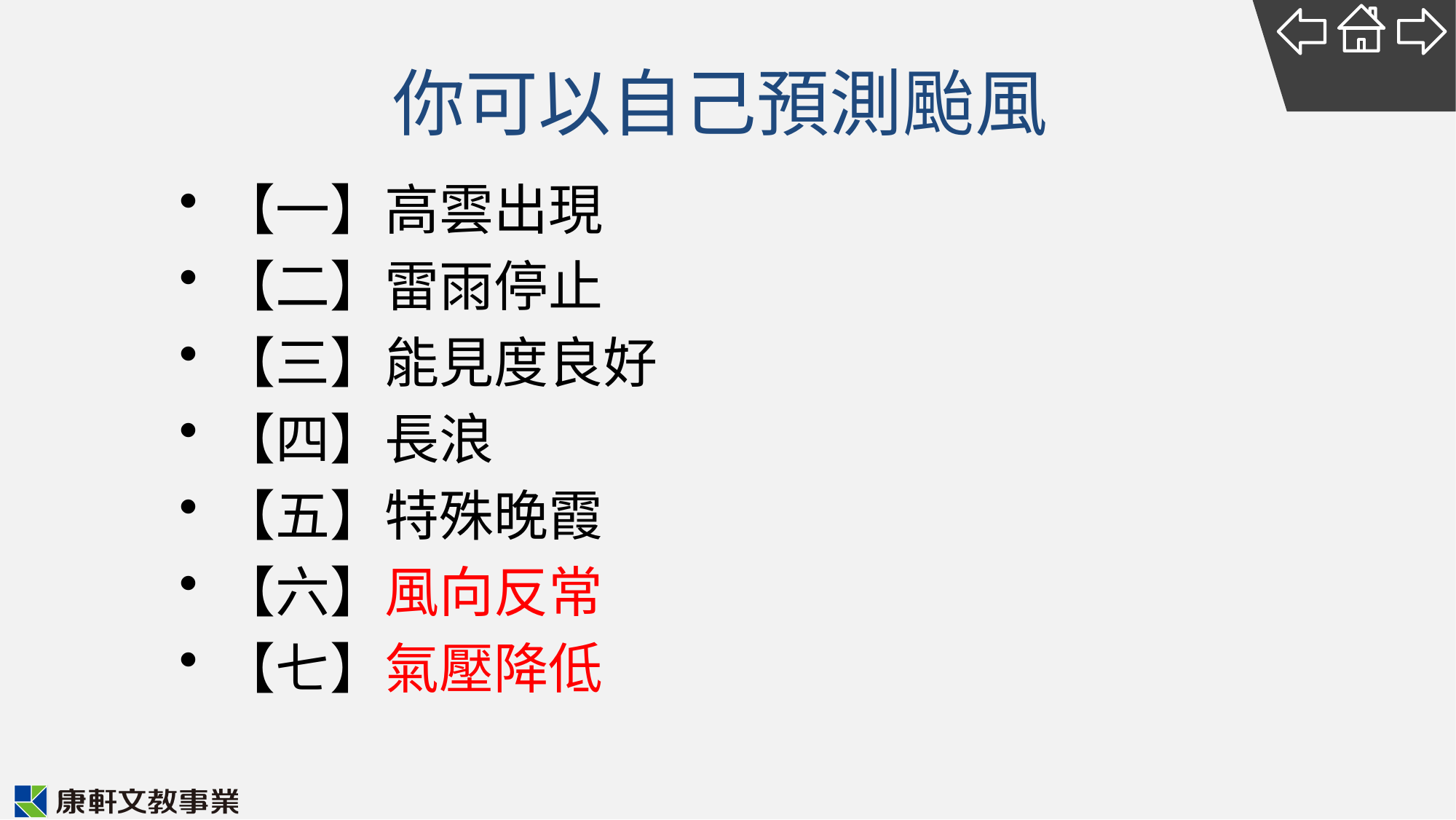

你可以自己預測颱風
【一】高雲出現
【二】雷雨停止
【三】能見度良好
【四】長浪
【五】特殊晚霞
【六】風向反常
【七】氣壓降低